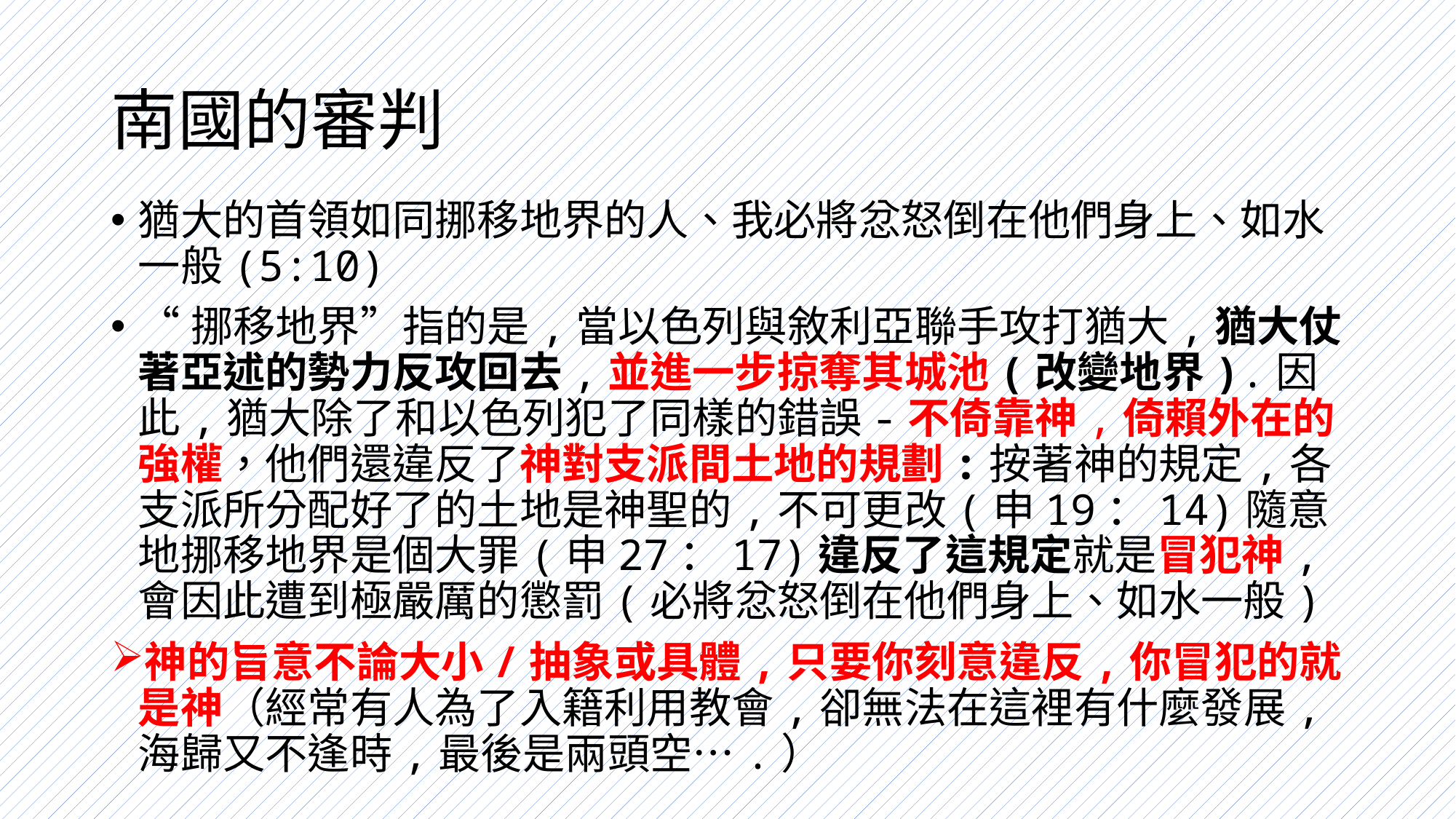

# 南國的審判
猶大的首領如同挪移地界的人、我必將忿怒倒在他們身上、如水一般(5:10)
“挪移地界”指的是,當以色列與敘利亞聯手攻打猶大,猶大仗著亞述的勢力反攻回去,並進一步掠奪其城池(改變地界).因此,猶大除了和以色列犯了同樣的錯誤-不倚靠神,倚賴外在的強權，他們還違反了神對支派間土地的規劃:按著神的規定,各支派所分配好了的土地是神聖的,不可更改(申19：14)隨意地挪移地界是個大罪(申27：17)違反了這規定就是冒犯神,會因此遭到極嚴厲的懲罰(必將忿怒倒在他們身上、如水一般)
神的旨意不論大小/抽象或具體,只要你刻意違反,你冒犯的就是神（經常有人為了入籍利用教會,卻無法在這裡有什麼發展,海歸又不逢時,最後是兩頭空….）